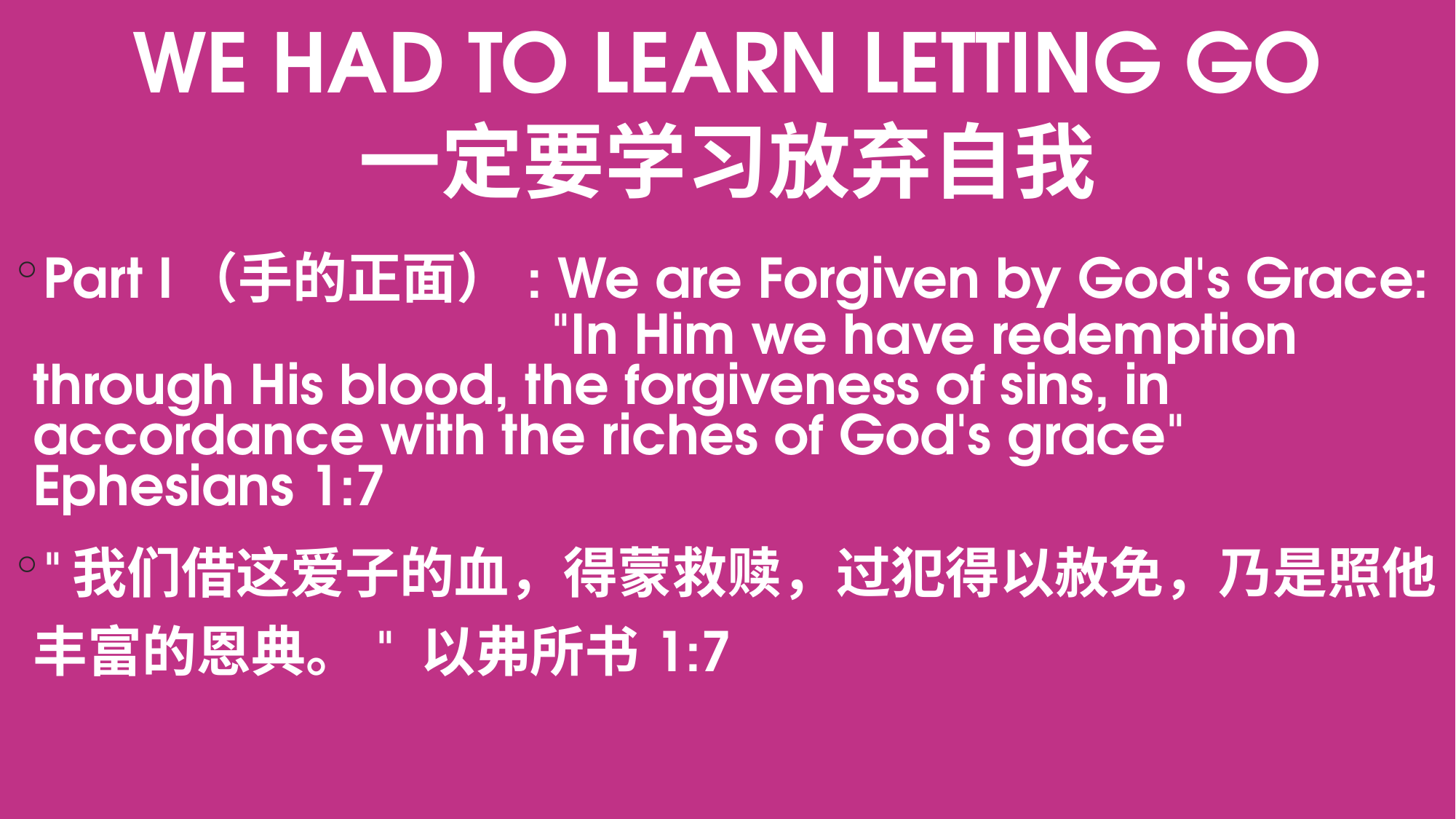

# WE HAD TO LEARN LETTING GO 一定要学习放弃自我
Part I（手的正面）: We are Forgiven by God's Grace:                                   "In Him we have redemption through His blood, the forgiveness of sins, in accordance with the riches of God's grace" Ephesians 1:7
"我们借这爱子的血，得蒙救赎，过犯得以赦免，乃是照他丰富的恩典。" 以弗所书1:7